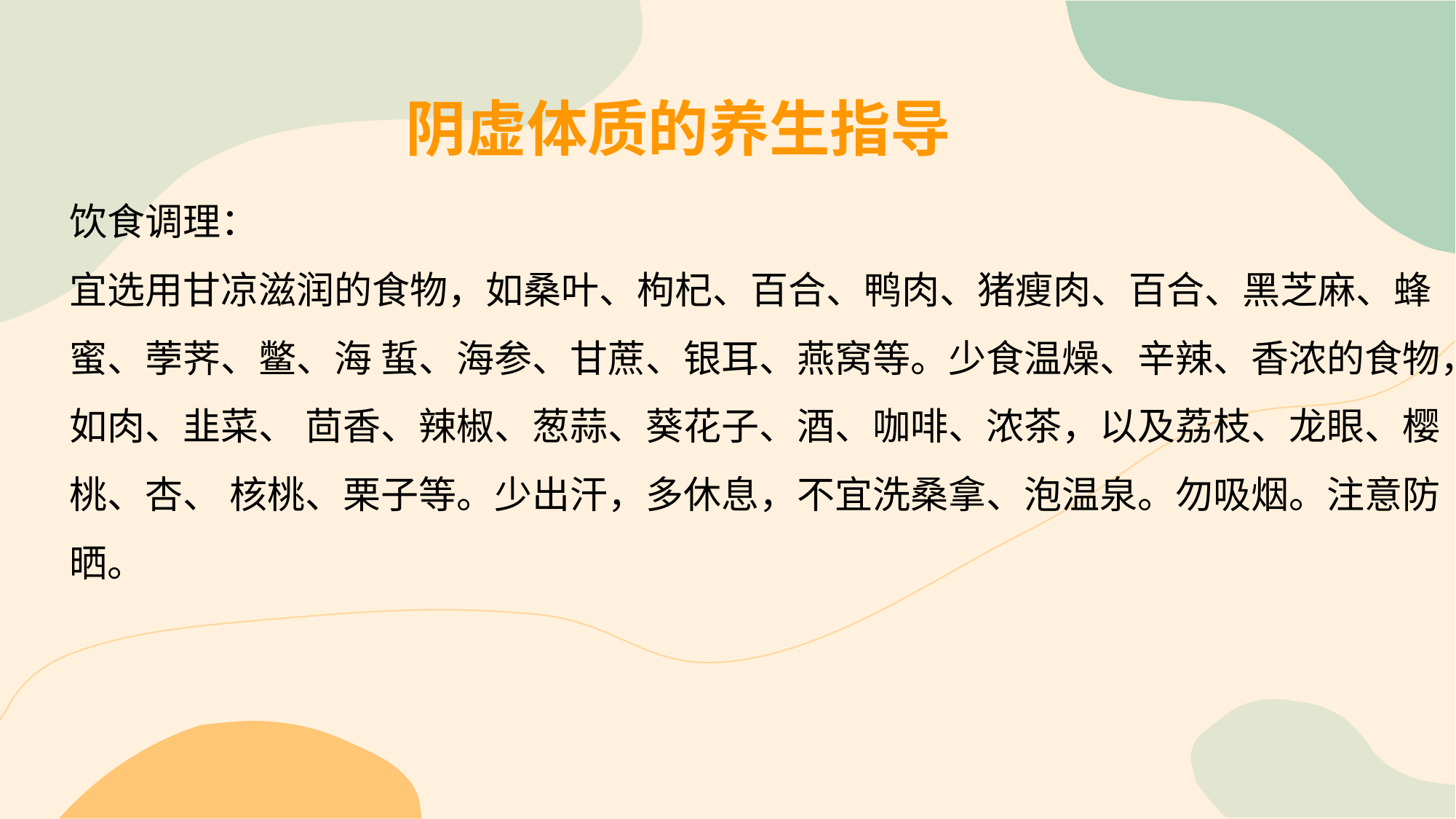

阴虚体质的养生指导
饮食调理：
宜选用甘凉滋润的食物，如桑叶、枸杞、百合、鸭肉、猪瘦肉、百合、黑芝麻、蜂蜜、荸荠、鳖、海 蜇、海参、甘蔗、银耳、燕窝等。少食温燥、辛辣、香浓的食物，如肉、韭菜、 茴香、辣椒、葱蒜、葵花子、酒、咖啡、浓茶，以及荔枝、龙眼、樱桃、杏、 核桃、栗子等。少出汗，多休息，不宜洗桑拿、泡温泉。勿吸烟。注意防晒。